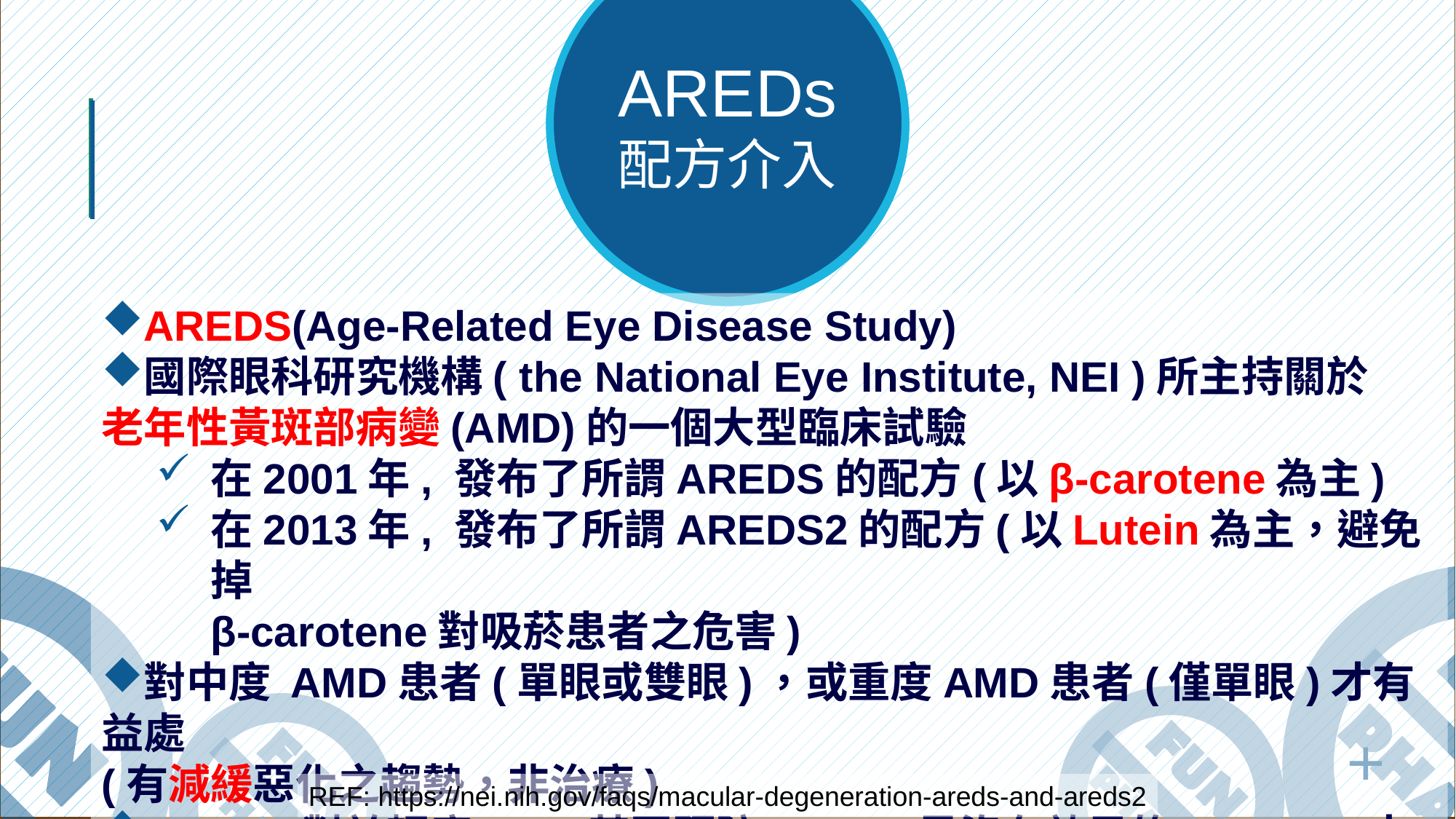

AMD
之對策

AREDs
配方介入

AREDS(Age-Related Eye Disease Study)
國際眼科研究機構( the National Eye Institute, NEI )所主持關於
老年性黃斑部病變(AMD)的一個大型臨床試驗
在2001年, 發布了所謂AREDS的配方(以β-carotene為主)
在2013年, 發布了所謂AREDS2的配方(以Lutein為主，避免掉
β-carotene對吸菸患者之危害)
對中度 AMD患者(單眼或雙眼)，或重度AMD患者(僅單眼)才有益處
(有減緩惡化之趨勢，非治療)
AREDS對於輕度AMD甚至預防AMD，是沒有效果的，Lutein才有。

REF: https://nei.nih.gov/faqs/macular-degeneration-areds-and-areds2